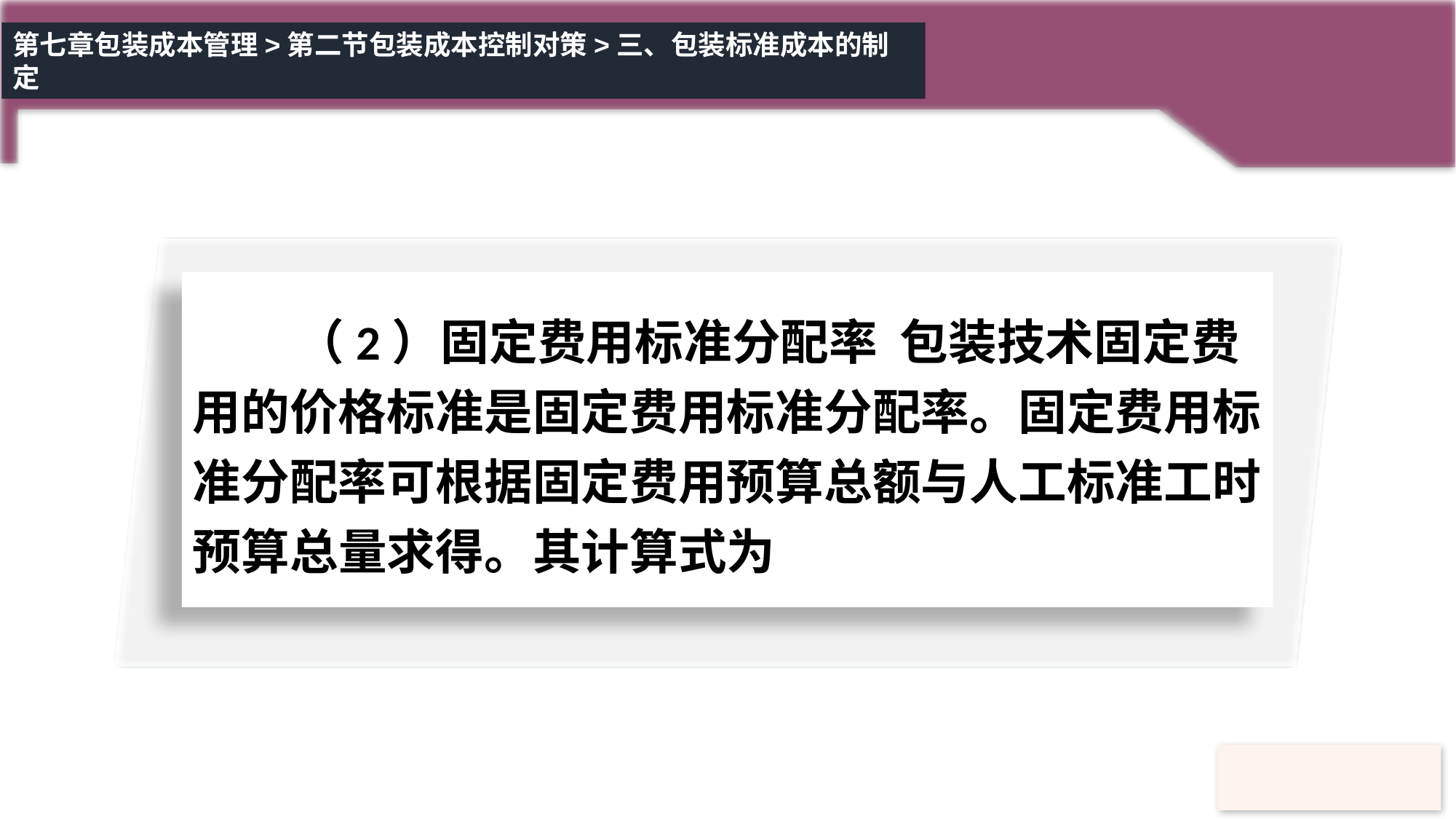

第七章包装成本管理>第二节包装成本控制对策>三、包装标准成本的制定
#
（2）固定费用标准分配率  包装技术固定费用的价格标准是固定费用标准分配率。固定费用标准分配率可根据固定费用预算总额与人工标准工时预算总量求得。其计算式为